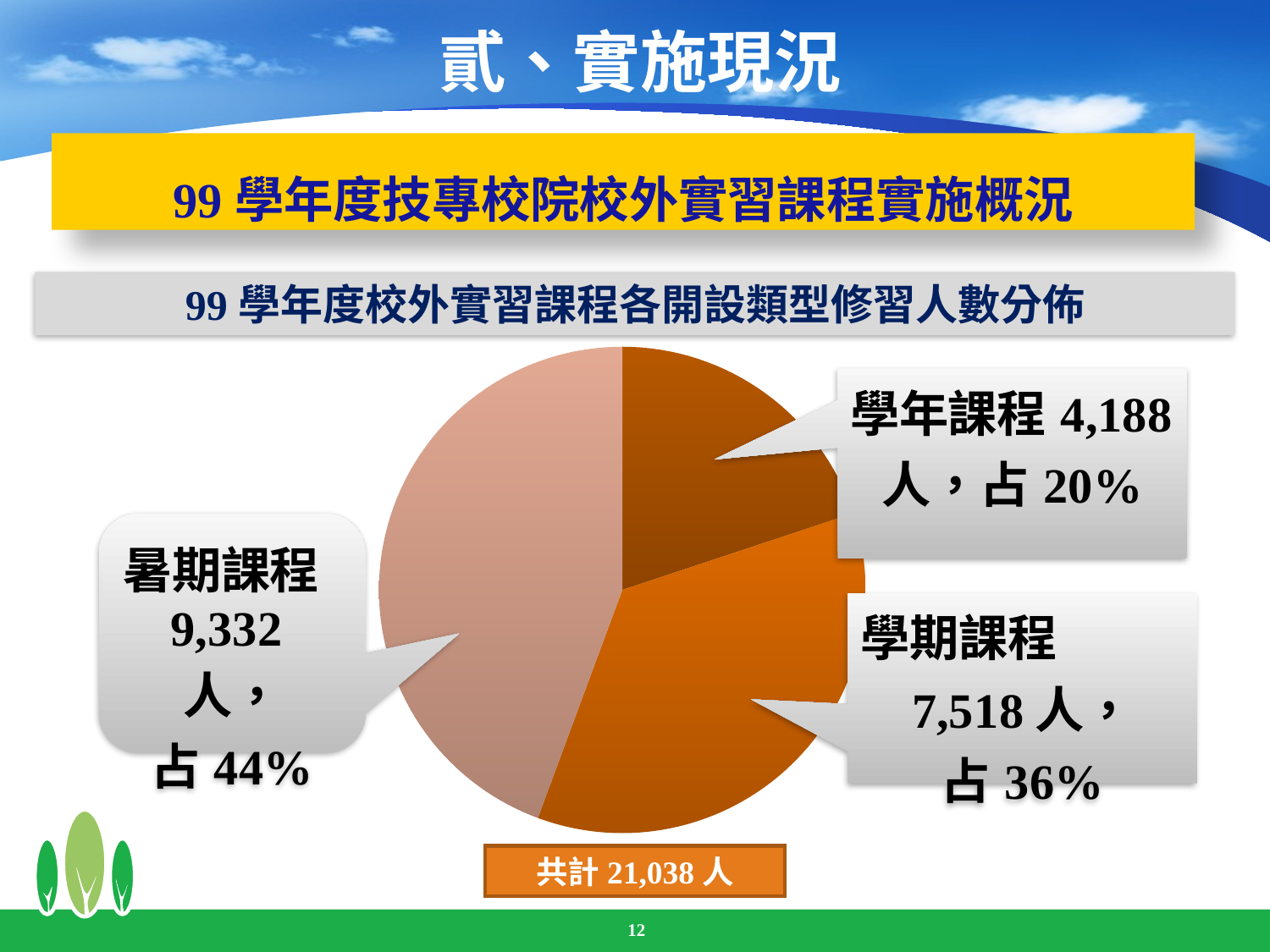

# 貳、實施現況
99學年度技專校院校外實習課程實施概況
99學年度校外實習課程各開設類型修習人數分佈

### Chart

| Category |  |
|---|---|
| 學年 | 0.1990683525049934 |
| 學期 | 0.3573533605856104 |
| 暑期 | 0.44357828690940687 |
共計21,038人
12